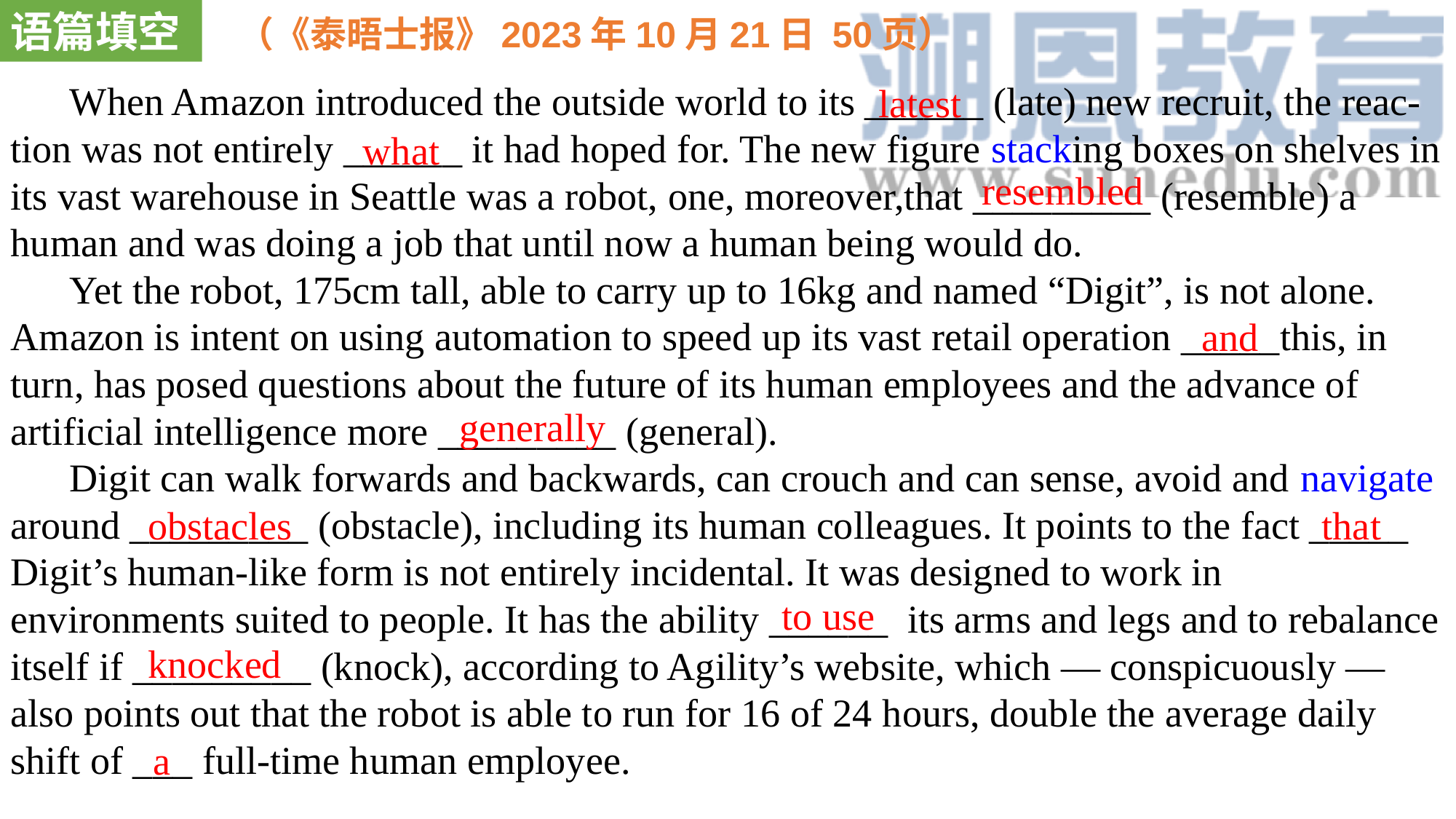

语篇填空
（《泰晤士报》2023年10月21日 50页）
      When Amazon introduced the outside world to its ______ (late) new recruit, the reac-tion was not entirely ______ it had hoped for. The new figure stacking boxes on shelves in its vast warehouse in Seattle was a robot, one, moreover,that _________ (resemble) a human and was doing a job that until now a human being would do.
      Yet the robot, 175cm tall, able to carry up to 16kg and named “Digit”, is not alone. Amazon is intent on using automation to speed up its vast retail operation _____this, in turn, has posed questions about the future of its human employees and the advance of artificial intelligence more _________ (general).
      Digit can walk forwards and backwards, can crouch and can sense, avoid and navigate around _________ (obstacle), including its human colleagues. It points to the fact _____  Digit’s human-like form is not entirely incidental. It was designed to work in environments suited to people. It has the ability ______  its arms and legs and to rebalance itself if _________ (knock), according to Agility’s website, which — conspicuously — also points out that the robot is able to run for 16 of 24 hours, double the average daily shift of ___ full-time human employee.
latest
what
resembled
and
generally
obstacles
that
to use
knocked
a